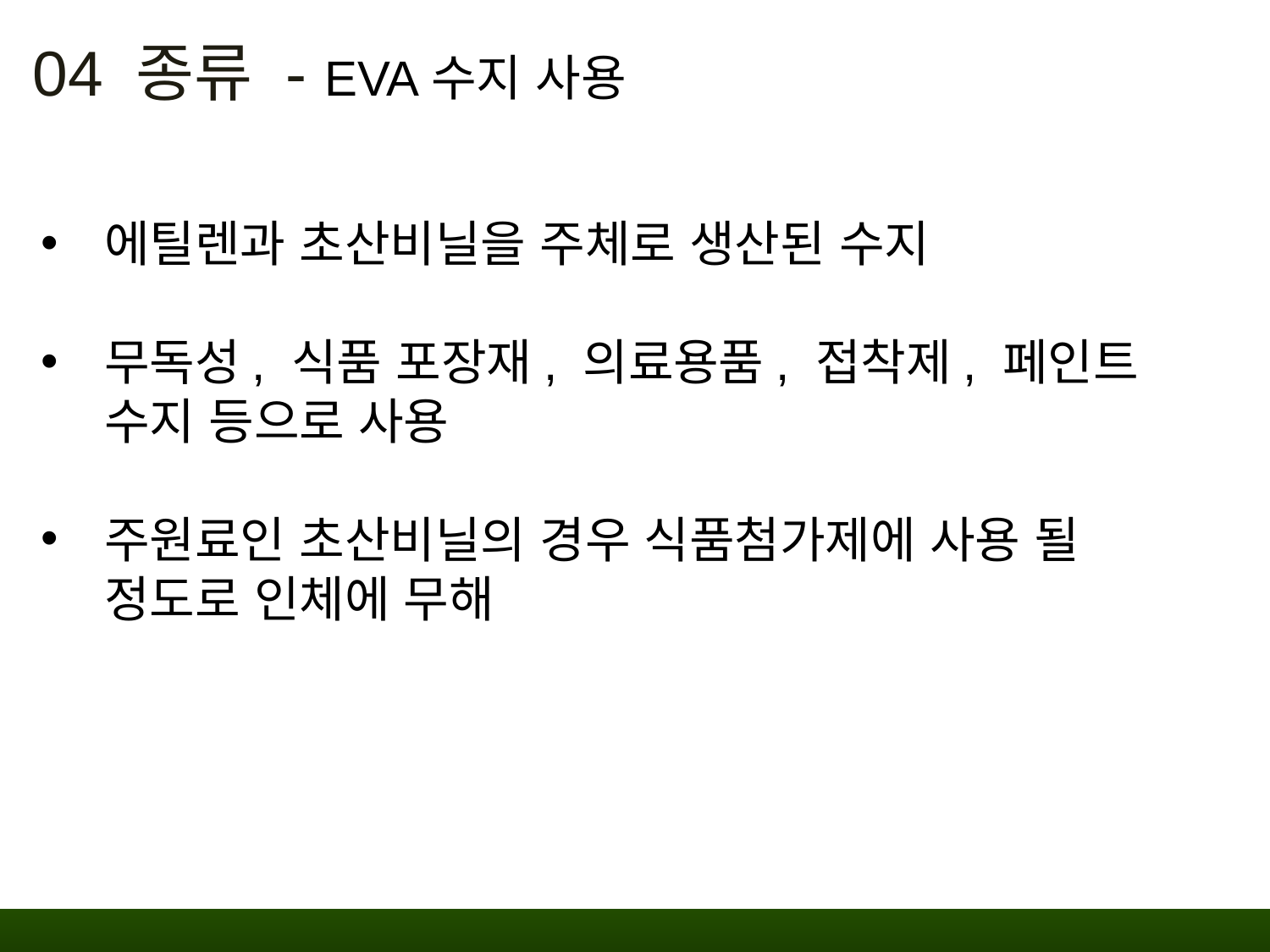

04 종류 - EVA수지 사용

에틸렌과 초산비닐을 주체로 생산된 수지

무독성, 식품 포장재, 의료용품, 접착제, 페인트 수지 등으로 사용

주원료인 초산비닐의 경우 식품첨가제에 사용 될 정도로 인체에 무해